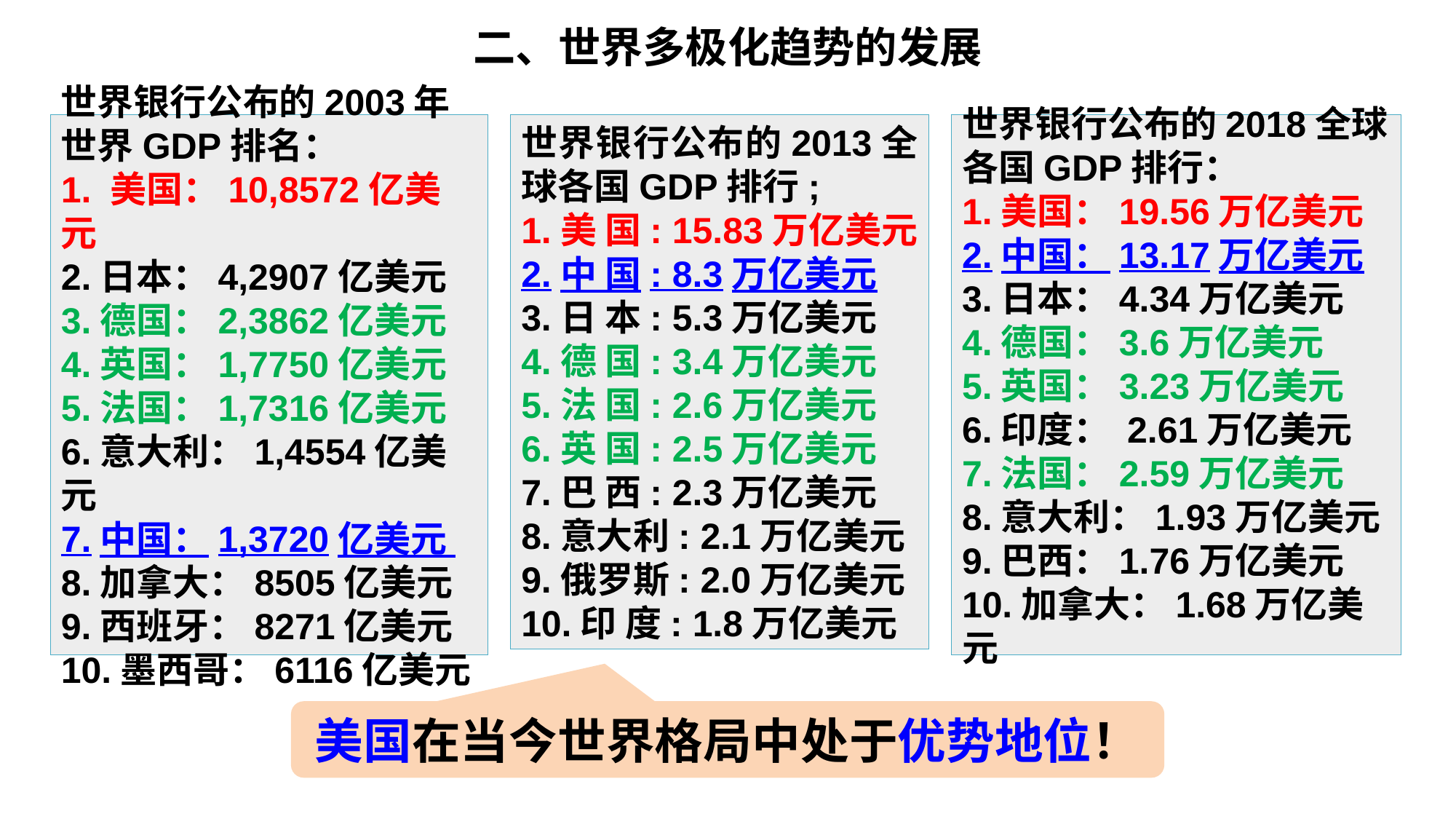

二、世界多极化趋势的发展
世界银行公布的2003年世界GDP排名：
1. 美国：10,8572亿美元
2.日本：4,2907亿美元
3.德国：2,3862亿美元
4.英国：1,7750亿美元
5.法国：1,7316亿美元
6.意大利：1,4554亿美元
7.中国：1,3720亿美元
8.加拿大：8505亿美元
9.西班牙：8271亿美元
10.墨西哥：6116亿美元
世界银行公布的2013全球各国GDP排行;
1.美 国: 15.83万亿美元
2.中 国: 8.3万亿美元
3.日 本: 5.3万亿美元
4.德 国: 3.4万亿美元
5.法 国: 2.6万亿美元
6.英 国: 2.5万亿美元
7.巴 西: 2.3万亿美元
8.意大利: 2.1万亿美元
9.俄罗斯: 2.0万亿美元
10.印 度: 1.8万亿美元
世界银行公布的2018全球各国GDP排行：
1.美国：19.56万亿美元
2.中国：13.17万亿美元
3.日本：4.34万亿美元
4.德国：3.6万亿美元
5.英国：3.23万亿美元
6.印度： 2.61万亿美元
7.法国：2.59万亿美元
8.意大利：1.93万亿美元
9.巴西：1.76万亿美元
10.加拿大：1.68万亿美元
美国在当今世界格局中处于优势地位！